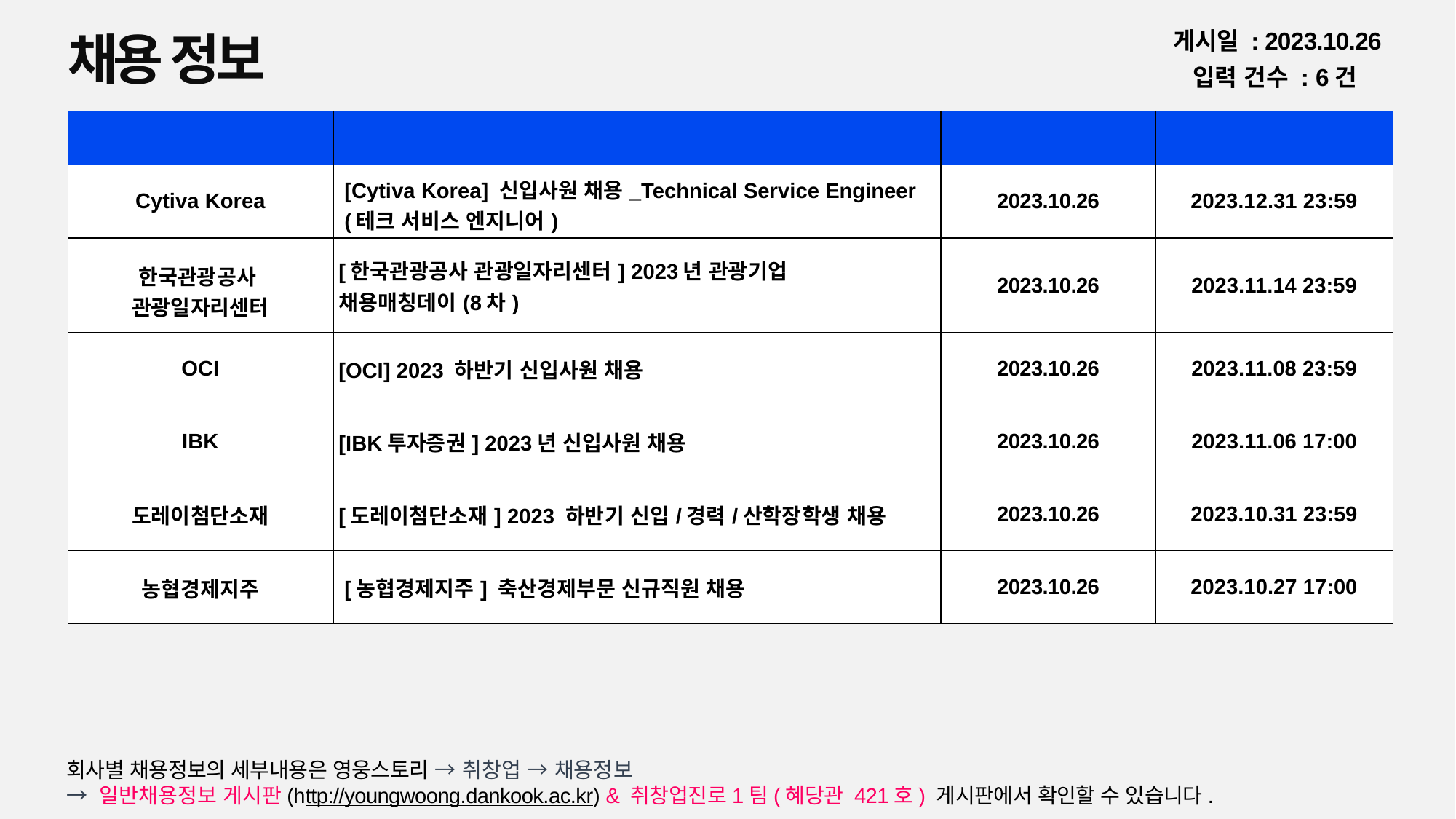

채용 정보
게시일 : 2023.10.26
입력 건수 : 6건
| 회사명 | 공고명 | 등록일 | 마감일 |
| --- | --- | --- | --- |
| Cytiva Korea | [Cytiva Korea] 신입사원 채용\_Technical Service Engineer (테크 서비스 엔지니어) | 2023.10.26 | 2023.12.31 23:59 |
| 한국관광공사 관광일자리센터 | [한국관광공사 관광일자리센터] 2023년 관광기업 채용매칭데이(8차) | 2023.10.26 | 2023.11.14 23:59 |
| OCI | [OCI] 2023 하반기 신입사원 채용 | 2023.10.26 | 2023.11.08 23:59 |
| IBK | [IBK투자증권] 2023년 신입사원 채용 | 2023.10.26 | 2023.11.06 17:00 |
| 도레이첨단소재 | [도레이첨단소재] 2023 하반기 신입/경력/산학장학생 채용 | 2023.10.26 | 2023.10.31 23:59 |
| 농협경제지주 | [농협경제지주] 축산경제부문 신규직원 채용 | 2023.10.26 | 2023.10.27 17:00 |
회사별 채용정보의 세부내용은 영웅스토리 → 취창업 → 채용정보
→ 일반채용정보 게시판(http://youngwoong.dankook.ac.kr) & 취창업진로1팀(혜당관 421호) 게시판에서 확인할 수 있습니다.